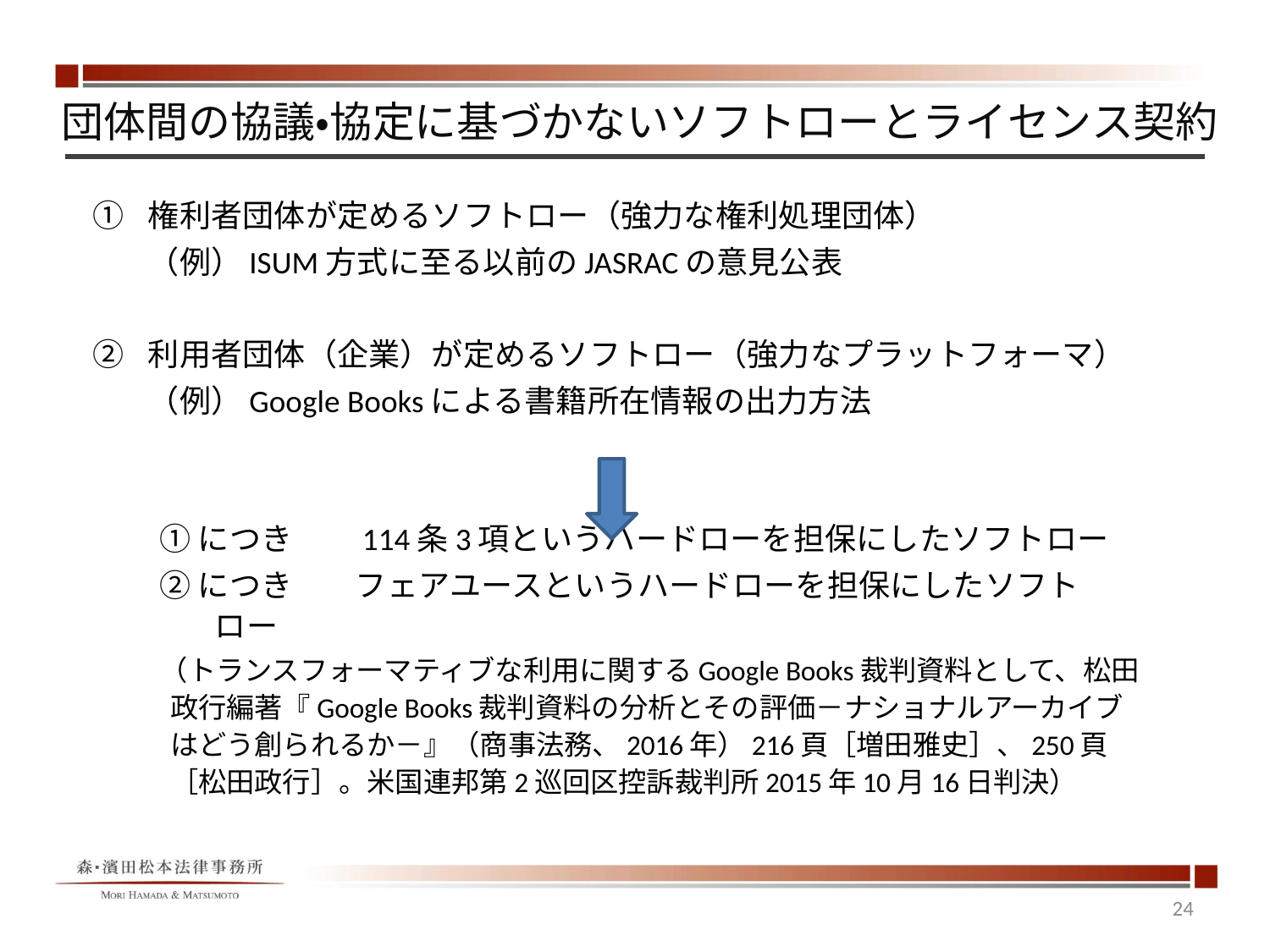

# 団体間の協議・協定に基づかないソフトローとライセンス契約
①	権利者団体が定めるソフトロー（強力な権利処理団体）
（例）ISUM方式に至る以前のJASRACの意見公表

②	利用者団体（企業）が定めるソフトロー（強力なプラットフォーマ）
（例）Google Booksによる書籍所在情報の出力方法

①につき　　114条3項というハードローを担保にしたソフトロー
②につき　　フェアユースというハードローを担保にしたソフトロー
（トランスフォーマティブな利用に関するGoogle Books裁判資料として、松田政行編著『Google Books裁判資料の分析とその評価－ナショナルアーカイブはどう創られるか－』（商事法務、2016年）216頁［増田雅史］、250頁［松田政行］。米国連邦第2巡回区控訴裁判所2015年10月16日判決）

24